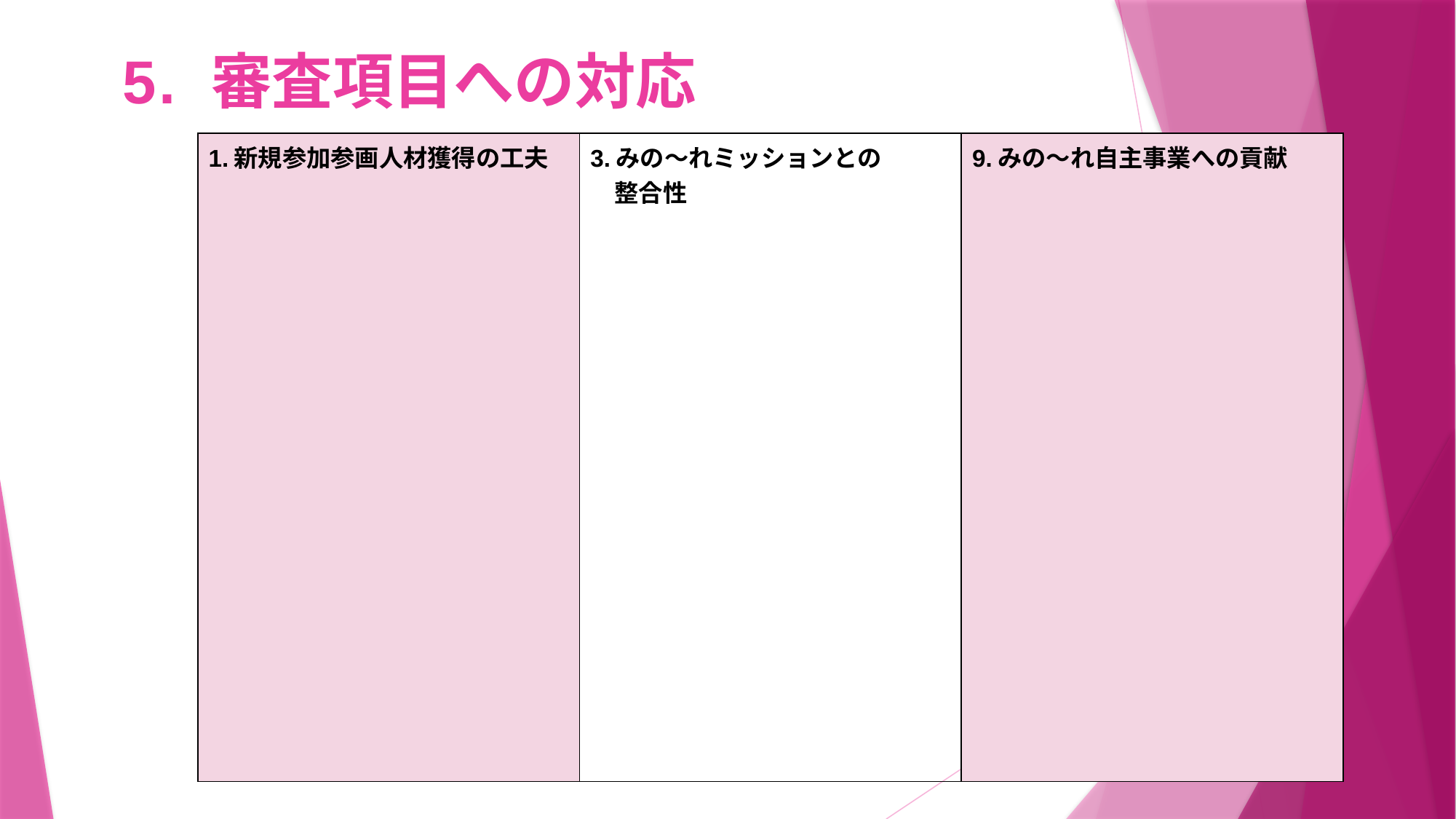

# 審査項目への対応
| 1.新規参加参画人材獲得の工夫 | 3.みの～れミッションとの 　整合性 | 9.みの～れ自主事業への貢献 |
| --- | --- | --- |